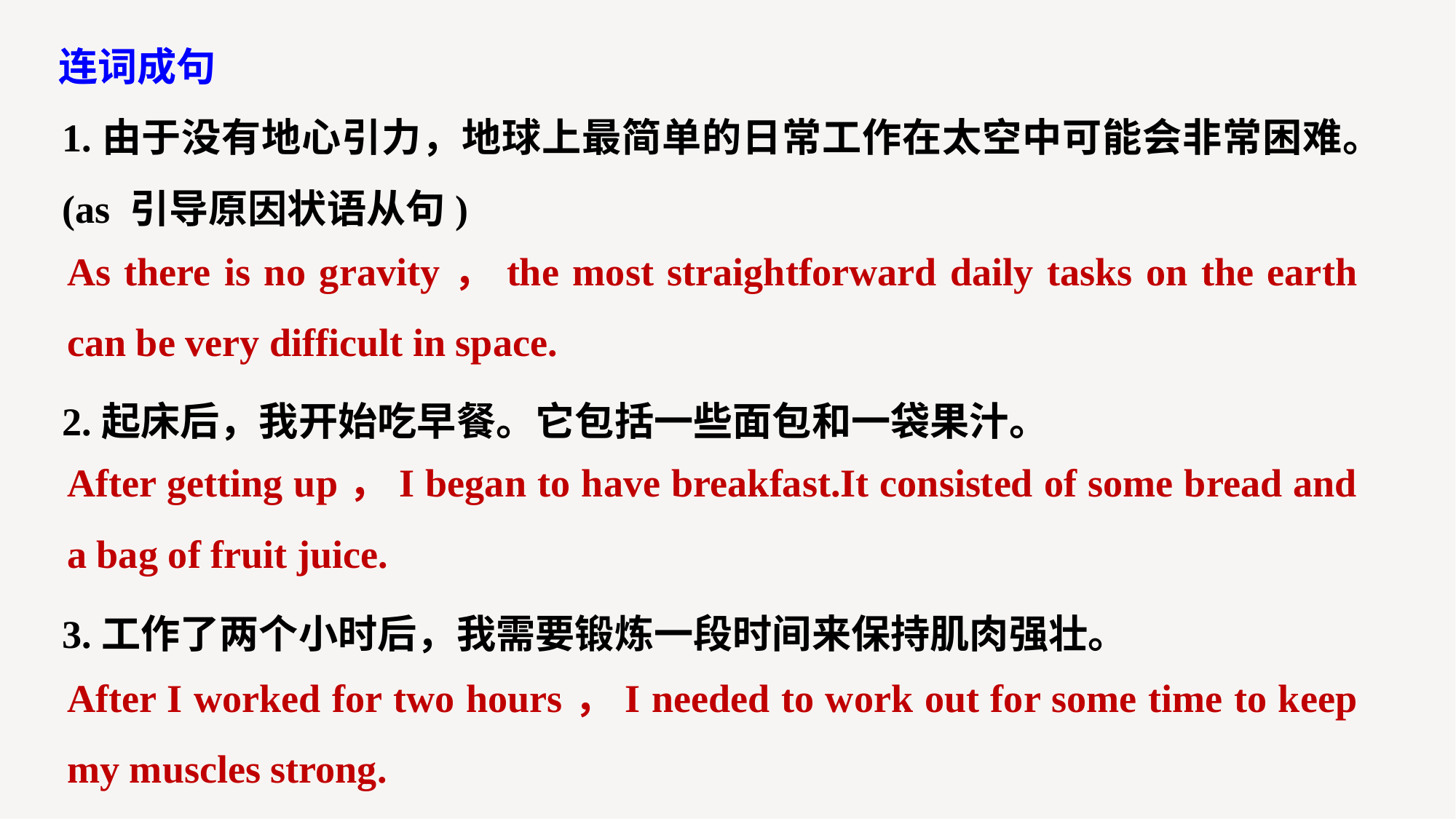

连词成句
1.由于没有地心引力，地球上最简单的日常工作在太空中可能会非常困难。(as 引导原因状语从句)

2.起床后，我开始吃早餐。它包括一些面包和一袋果汁。

3.工作了两个小时后，我需要锻炼一段时间来保持肌肉强壮。

As there is no gravity，the most straightforward daily tasks on the earth can be very difficult in space.
After getting up，I began to have breakfast.It consisted of some bread and a bag of fruit juice.
After I worked for two hours，I needed to work out for some time to keep my muscles strong.